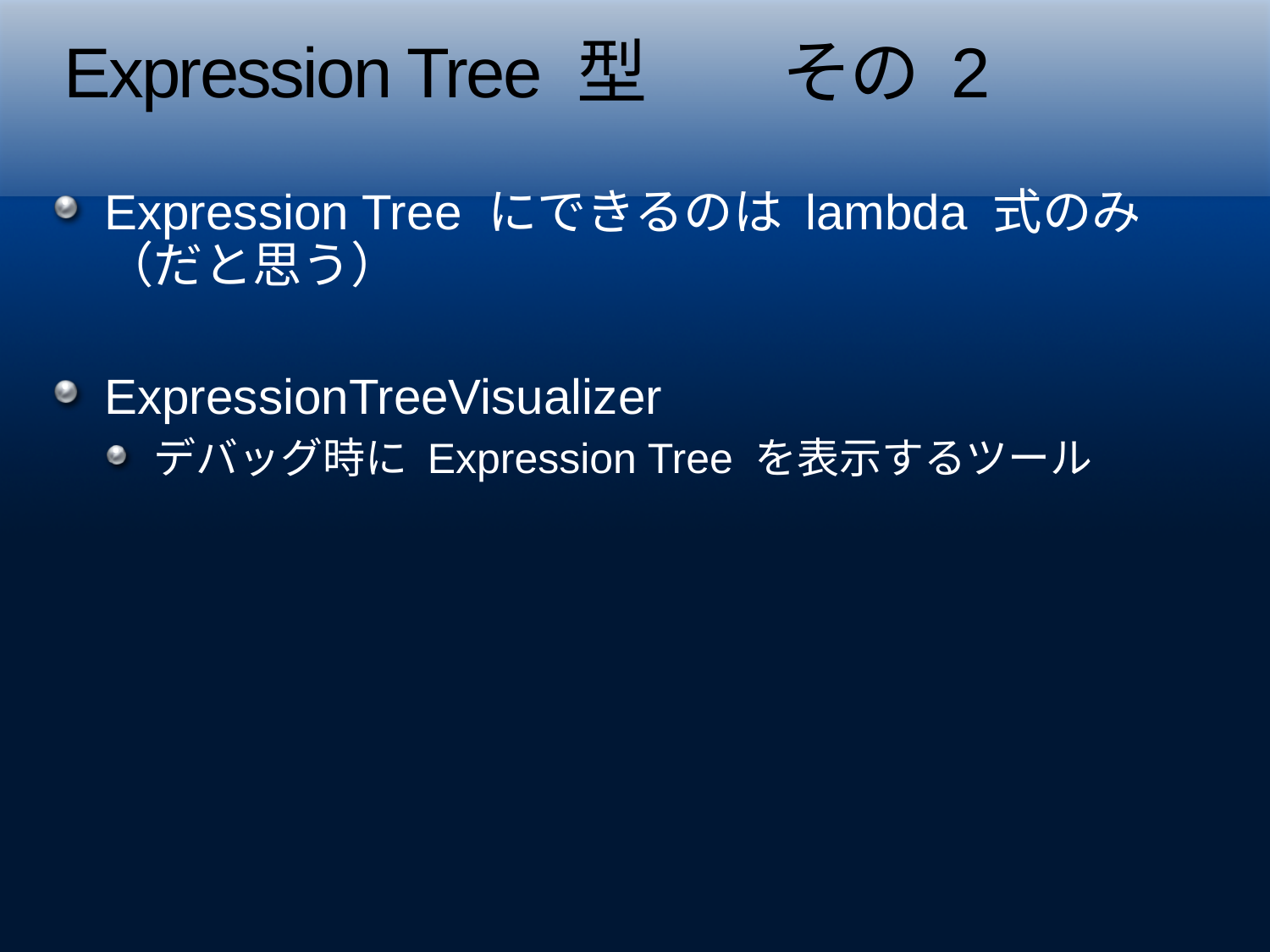

# Expression Tree 型　　その 2
Expression Tree にできるのは lambda 式のみ （だと思う）

ExpressionTreeVisualizer
デバッグ時に Expression Tree を表示するツール